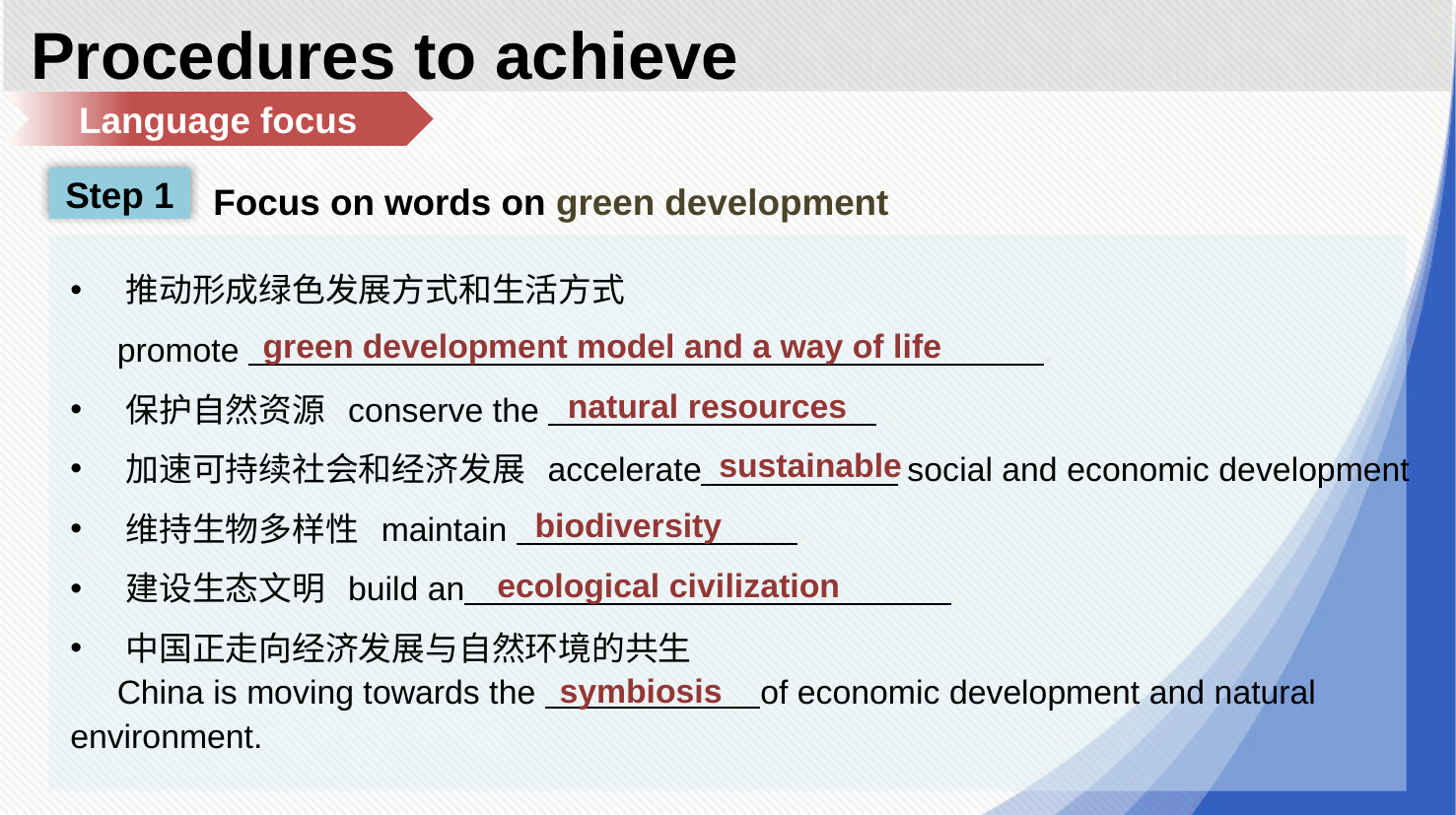

Procedures to achieve
Language focus
Step 1
Focus on words on green development

推动形成绿色发展方式和生活方式
     promote                                                                                      .
保护自然资源  conserve the                                     .
加速可持续社会和经济发展  accelerate                      social and economic development
维持生物多样性  maintain                               .
建设生态文明  build an                                                    .
中国正走向经济发展与自然环境的共生
     China is moving towards the                        of economic development and natural    environment.
green development model and a way of life
natural resources
sustainable
biodiversity
ecological civilization
symbiosis